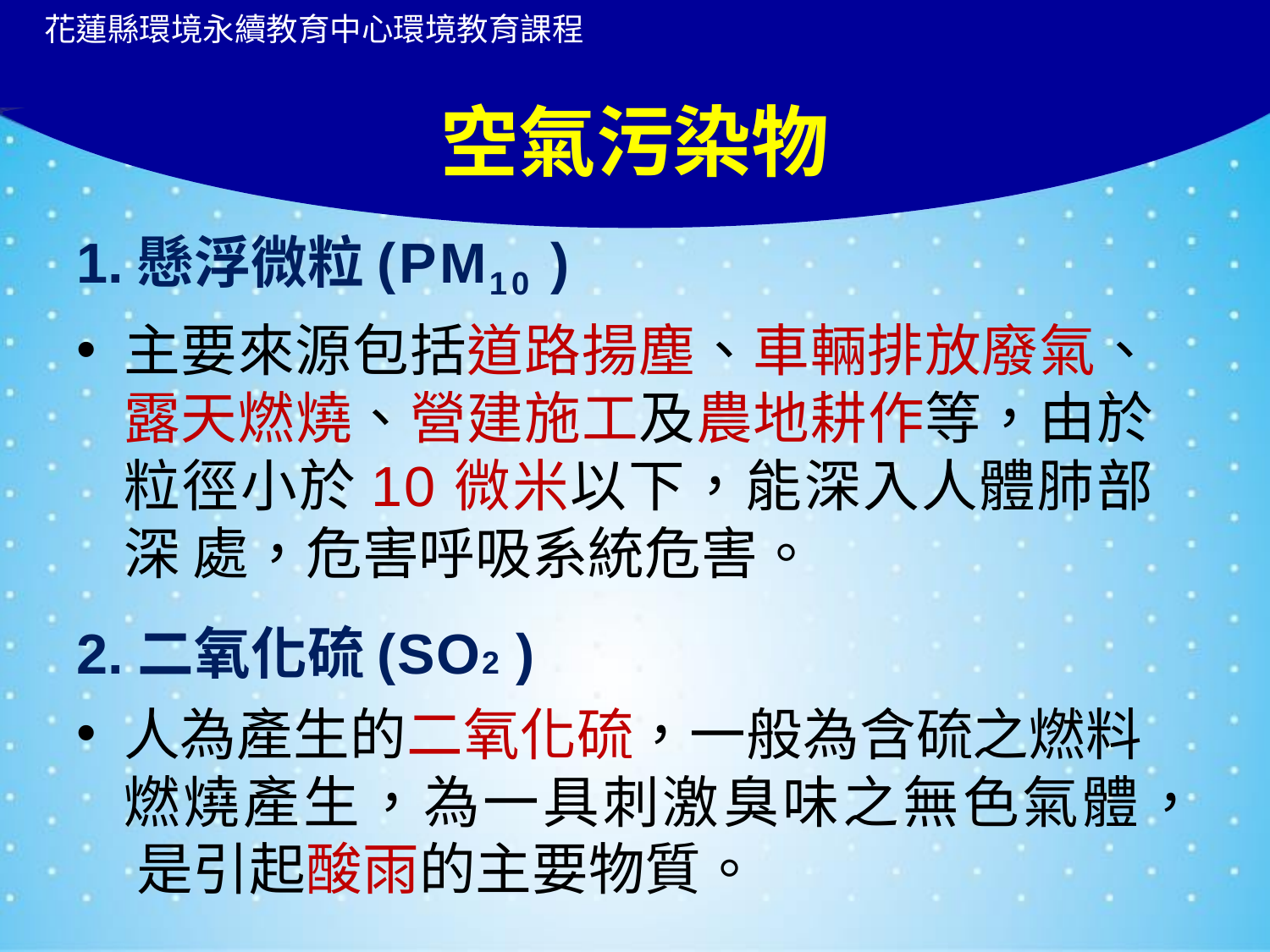

# 空氣污染物
1.懸浮微粒(PM10 )
主要來源包括道路揚塵、車輛排放廢氣、露天燃燒、營建施工及農地耕作等，由於 粒徑小於10微米以下，能深入人體肺部深 處，危害呼吸系統危害。
2.二氧化硫(SO2 )
人為產生的二氧化硫，一般為含硫之燃料 燃燒產生，為一具刺激臭味之無色氣體， 是引起酸雨的主要物質。